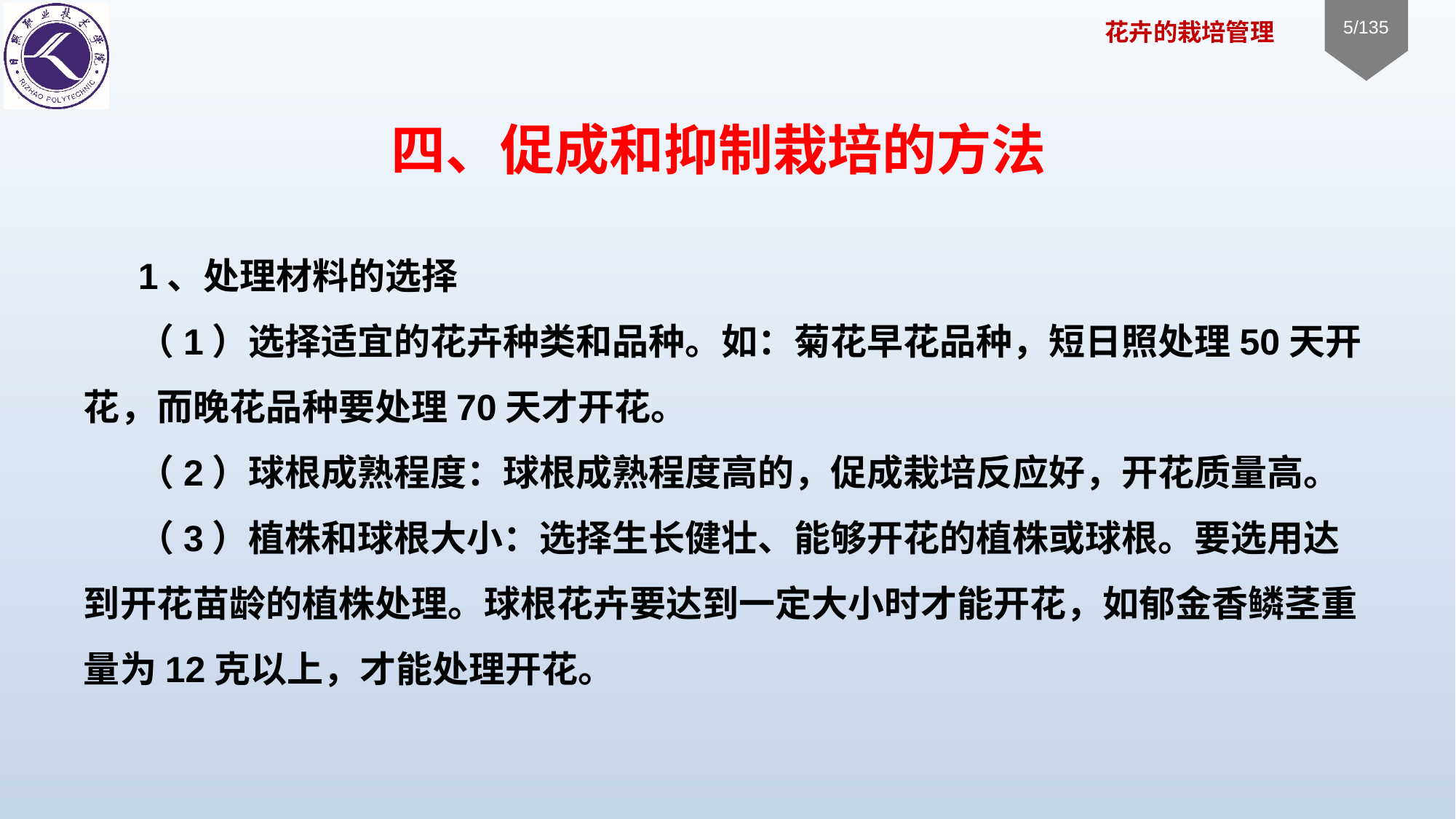

# 四、促成和抑制栽培的方法
1、处理材料的选择
（1）选择适宜的花卉种类和品种。如：菊花早花品种，短日照处理50天开花，而晚花品种要处理70天才开花。
（2）球根成熟程度：球根成熟程度高的，促成栽培反应好，开花质量高。
（3）植株和球根大小：选择生长健壮、能够开花的植株或球根。要选用达到开花苗龄的植株处理。球根花卉要达到一定大小时才能开花，如郁金香鳞茎重量为12克以上，才能处理开花。